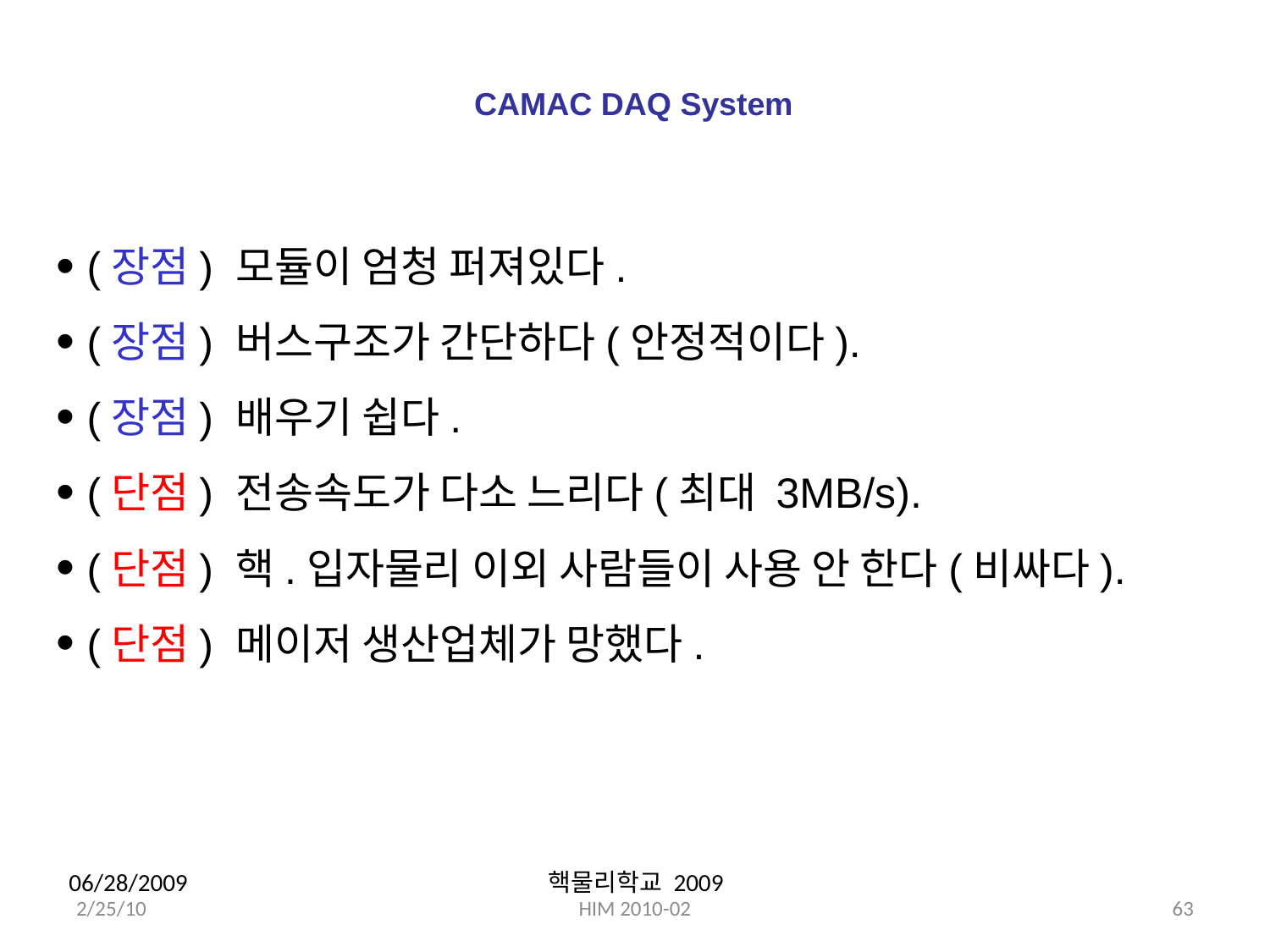

CAMAC DAQ System
 (장점) 모듈이 엄청 퍼져있다.
 (장점) 버스구조가 간단하다(안정적이다).
 (장점) 배우기 쉽다.
 (단점) 전송속도가 다소 느리다(최대 3MB/s).
 (단점) 핵.입자물리 이외 사람들이 사용 안 한다(비싸다).
 (단점) 메이저 생산업체가 망했다.
06/28/2009
핵물리학교 2009
2/25/10
HIM 2010-02
63